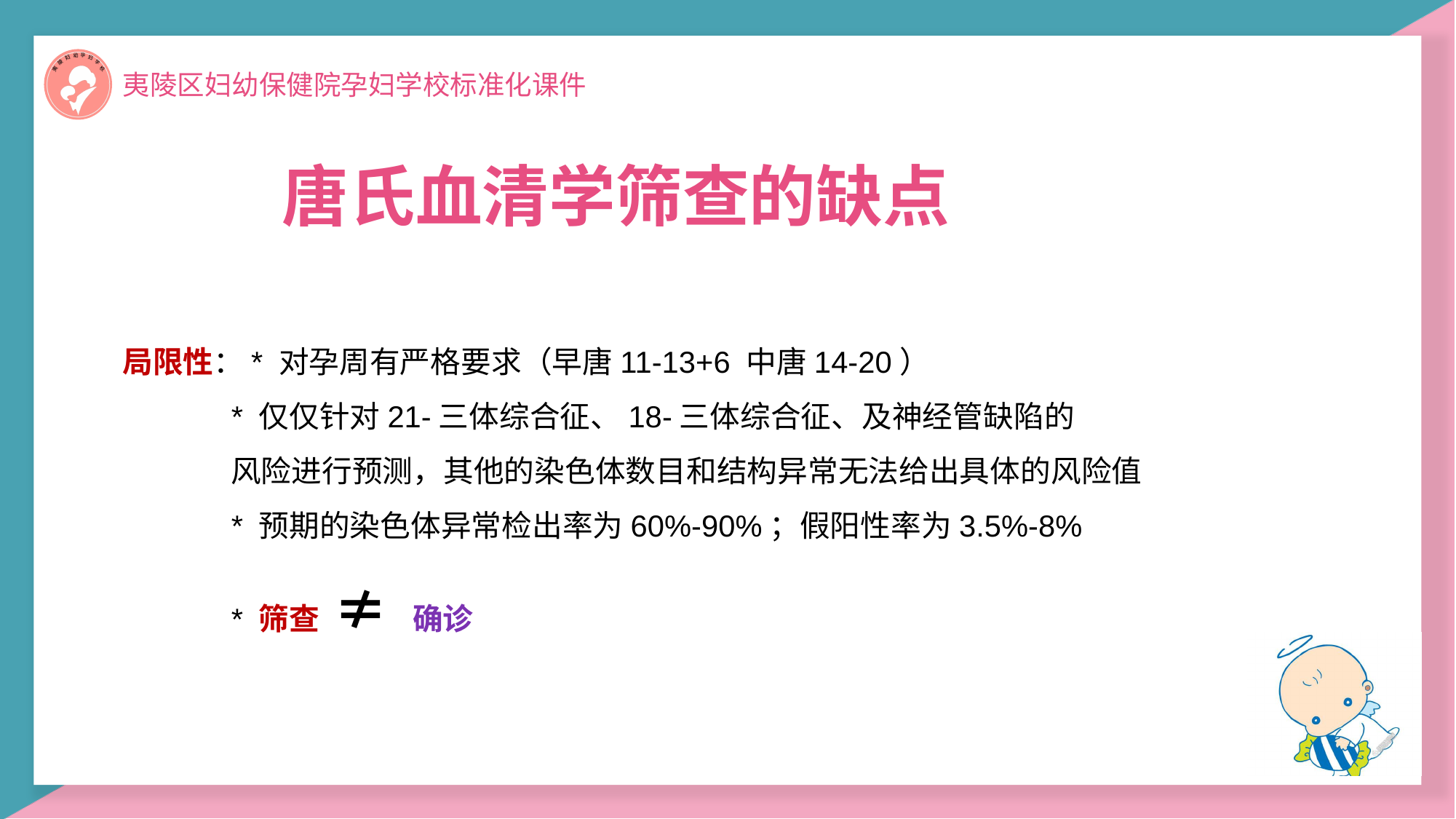

唐氏血清学筛查的缺点
局限性：* 对孕周有严格要求（早唐11-13+6 中唐14-20）
             * 仅仅针对21-三体综合征、18-三体综合征、及神经管缺陷的
               风险进行预测，其他的染色体数目和结构异常无法给出具体的风险值
             * 预期的染色体异常检出率为60%-90%；假阳性率为3.5%-8%
             * 筛查  ≠  确诊